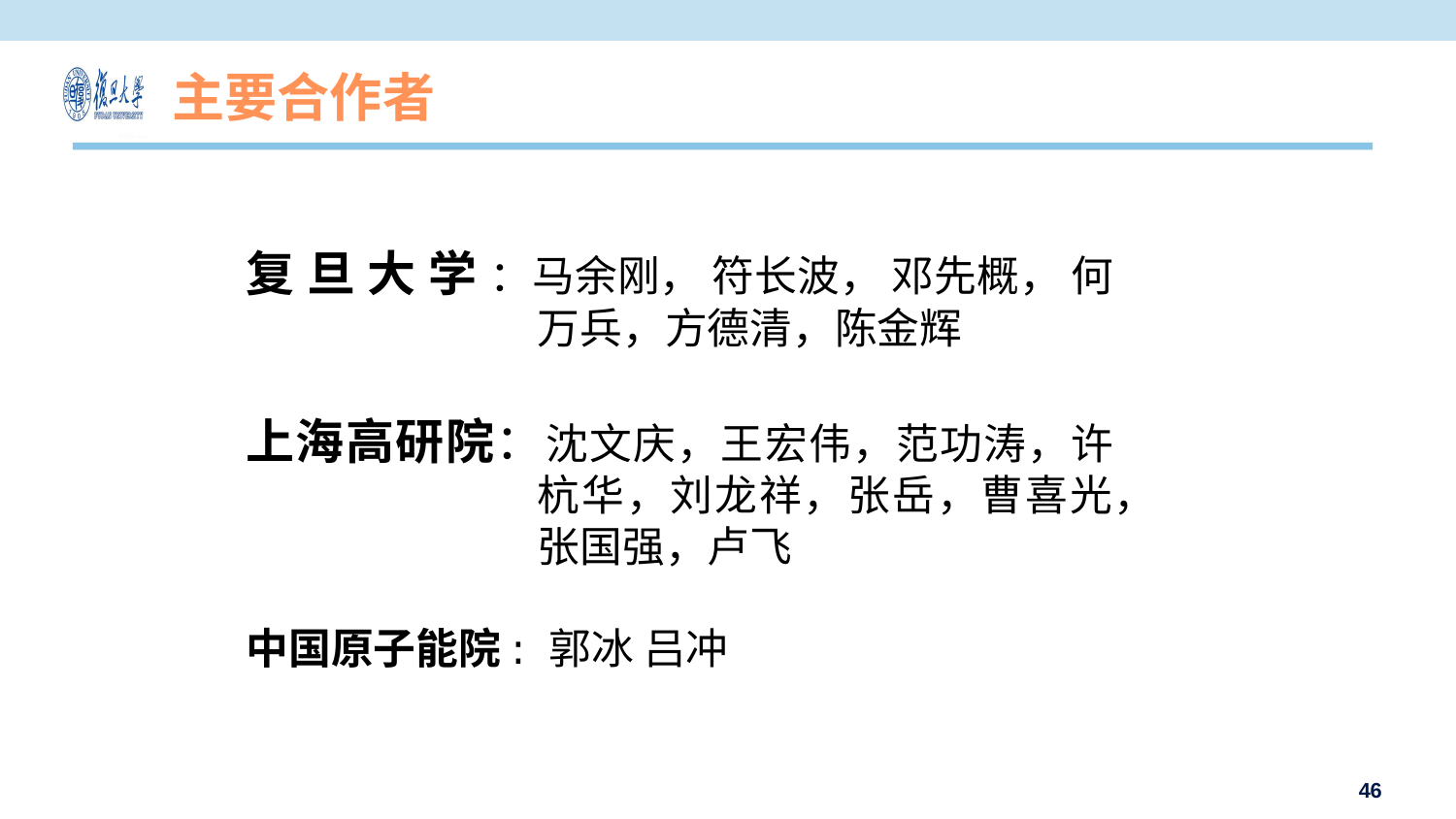

# 主要合作者
复旦大学：马余刚， 符长波， 邓先概， 何万兵，方德清，陈金辉

上海高研院：沈文庆，王宏伟，范功涛，许杭华，刘龙祥，张岳，曹喜光，张国强，卢飞

中国原子能院: 郭冰 吕冲
46